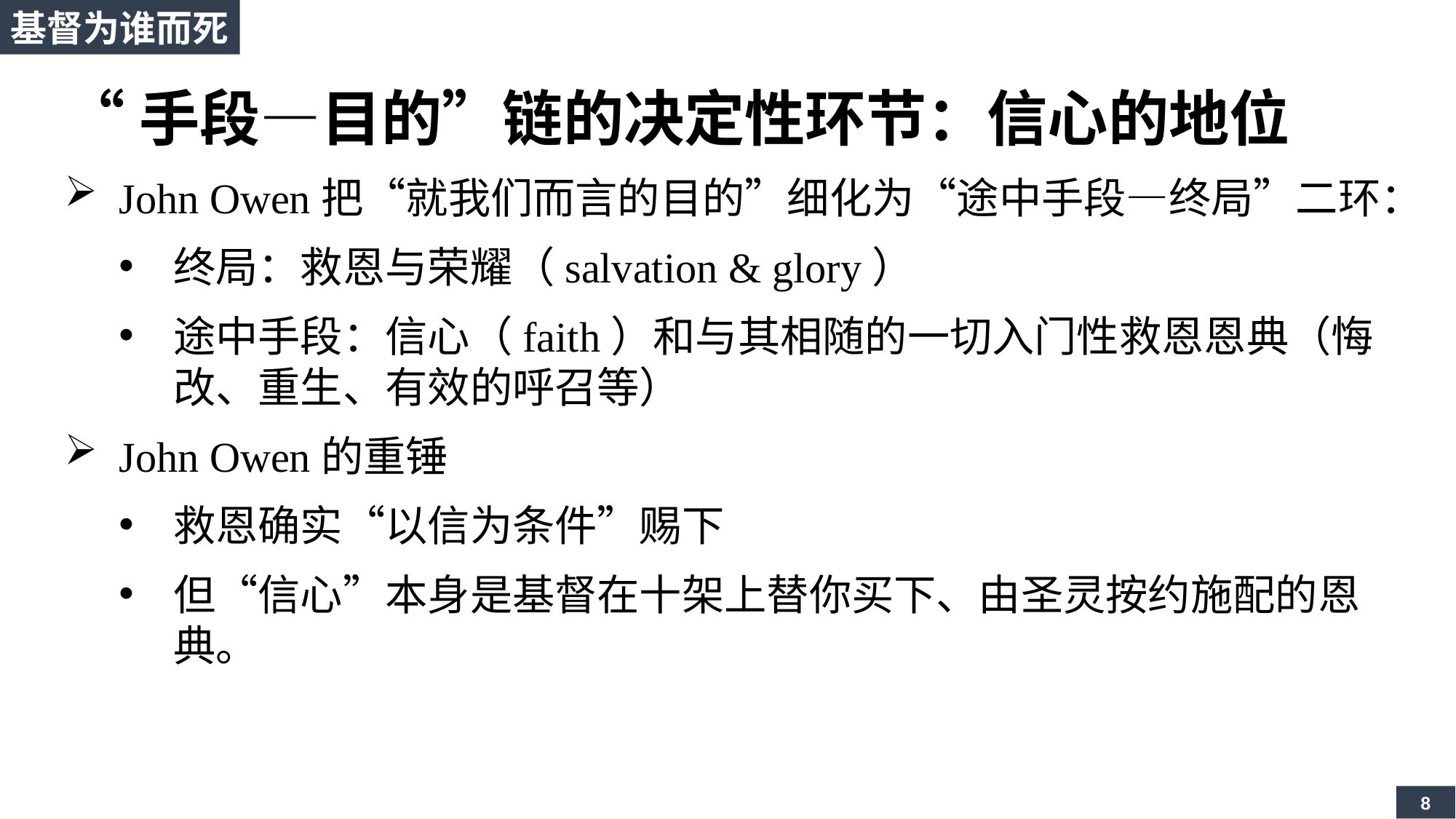

基督为谁而死
“手段—目的”链的决定性环节：信心的地位
John Owen把“就我们而言的目的”细化为“途中手段—终局”二环：
终局：救恩与荣耀（salvation & glory）
途中手段：信心（faith）和与其相随的一切入门性救恩恩典（悔改、重生、有效的呼召等）
John Owen的重锤
救恩确实“以信为条件”赐下
但“信心”本身是基督在十架上替你买下、由圣灵按约施配的恩典。
8